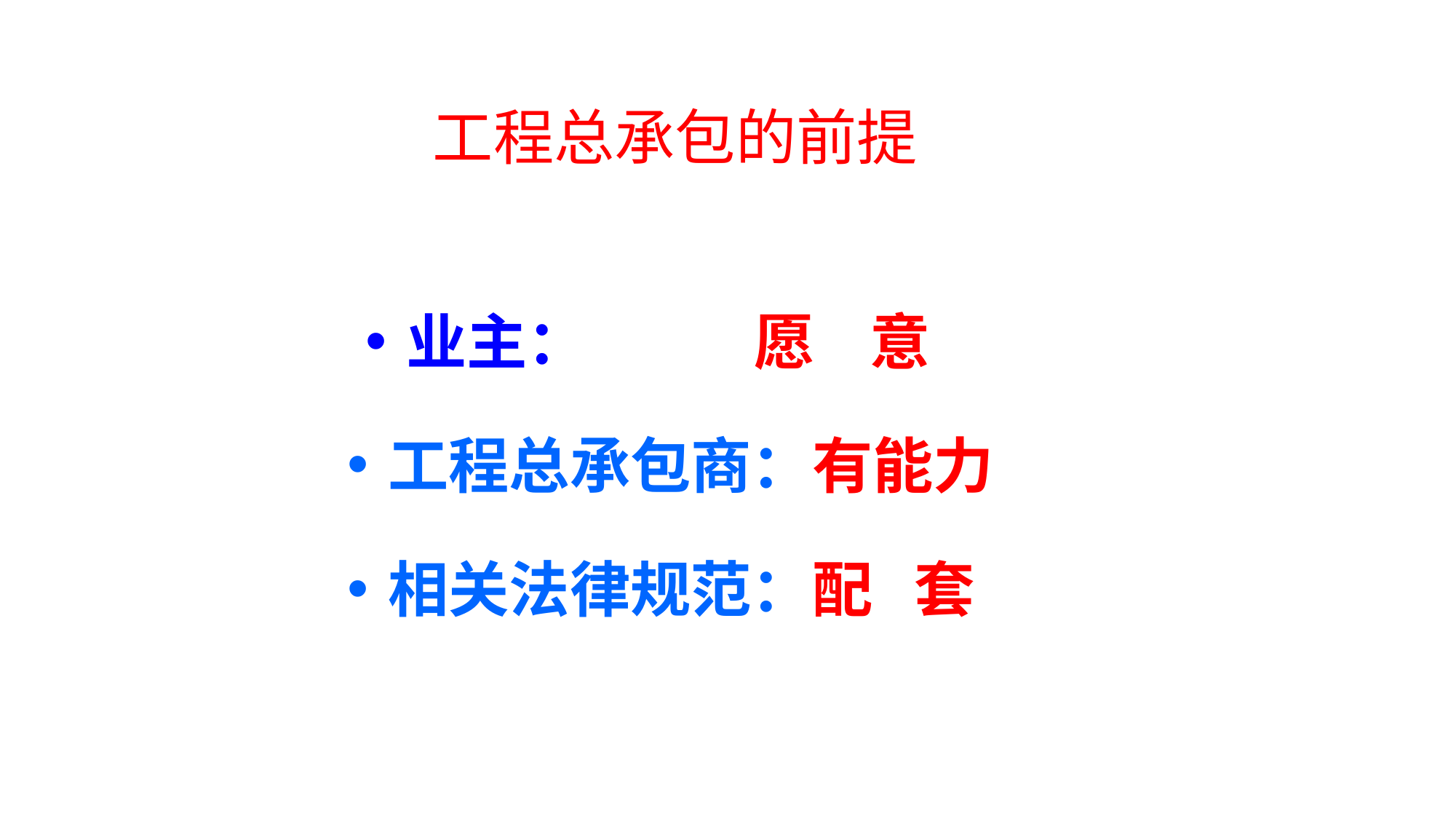

工程总承包的前提
业主：            愿    意
工程总承包商：有能力
相关法律规范：配   套